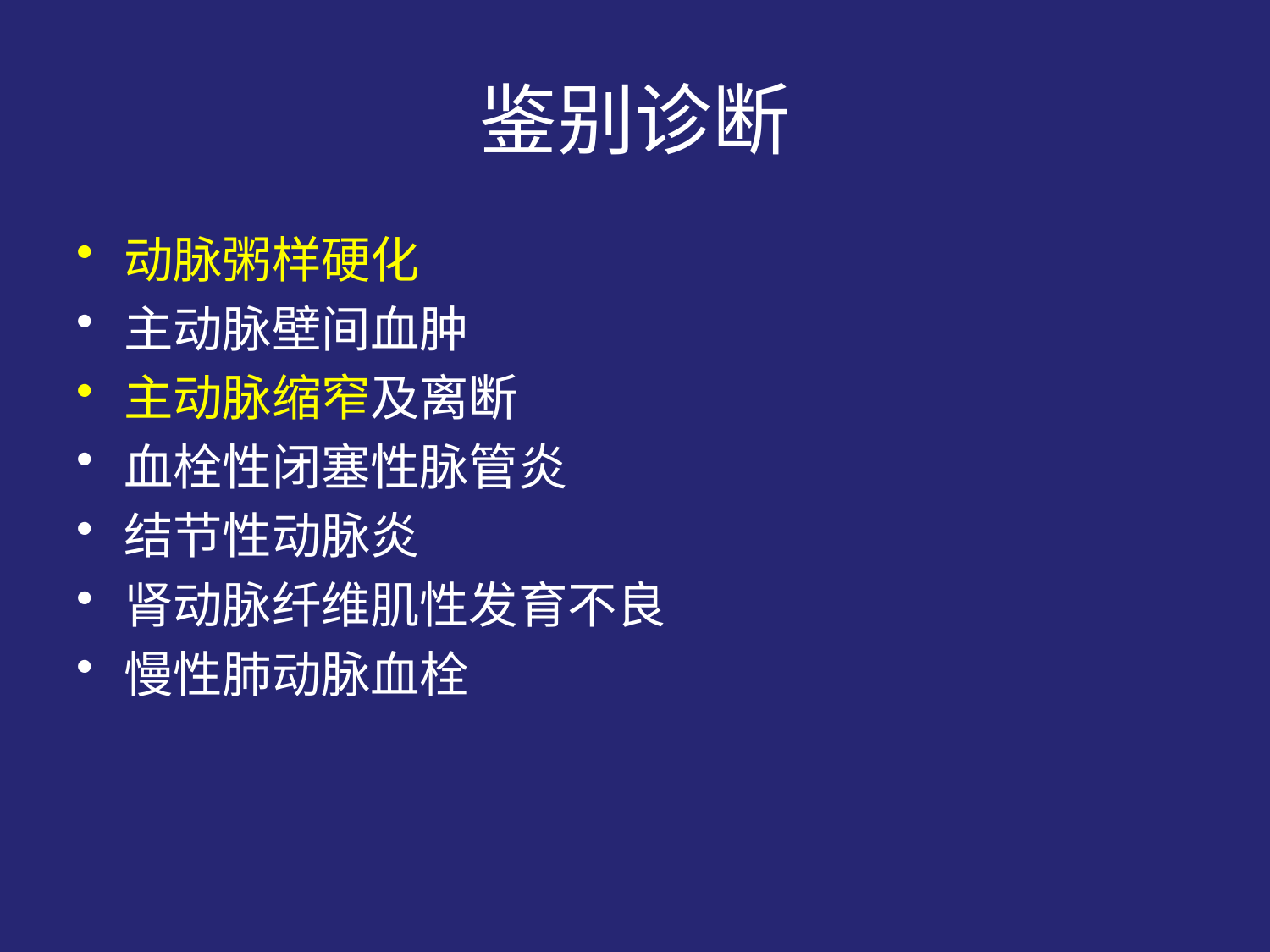

# 鉴别诊断
动脉粥样硬化
主动脉壁间血肿
主动脉缩窄及离断
血栓性闭塞性脉管炎
结节性动脉炎
肾动脉纤维肌性发育不良
慢性肺动脉血栓